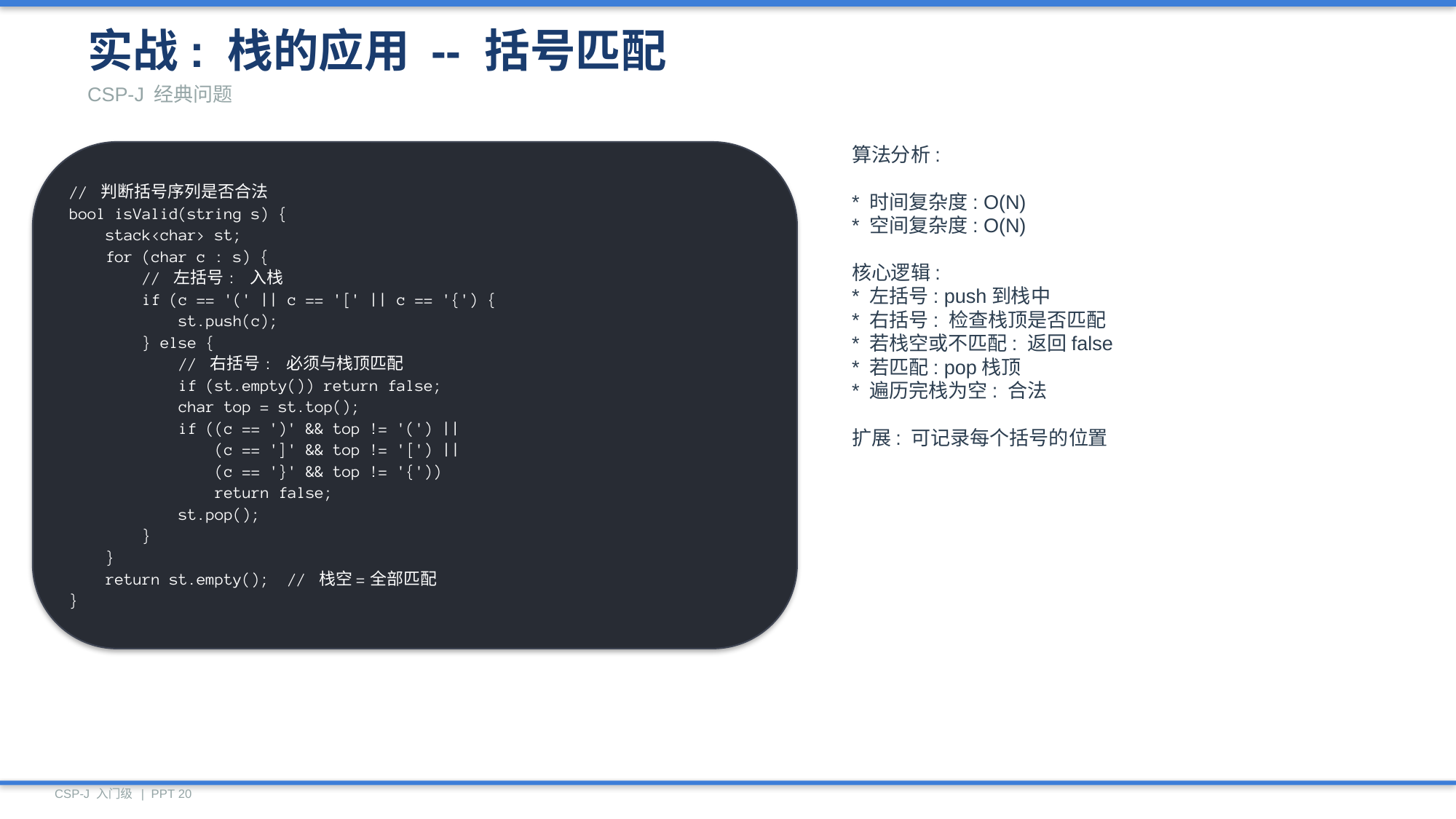

实战: 栈的应用 -- 括号匹配
CSP-J 经典问题
// 判断括号序列是否合法
bool isValid(string s) {
    stack<char> st;
    for (char c : s) {
        // 左括号: 入栈
        if (c == '(' || c == '[' || c == '{') {
            st.push(c);
        } else {
            // 右括号: 必须与栈顶匹配
            if (st.empty()) return false;
            char top = st.top();
            if ((c == ')' && top != '(') ||
                (c == ']' && top != '[') ||
                (c == '}' && top != '{'))
                return false;
            st.pop();
        }
    }
    return st.empty();  // 栈空=全部匹配
}
算法分析:
* 时间复杂度: O(N)
* 空间复杂度: O(N)
核心逻辑:
* 左括号: push到栈中
* 右括号: 检查栈顶是否匹配
* 若栈空或不匹配: 返回false
* 若匹配: pop栈顶
* 遍历完栈为空: 合法
扩展: 可记录每个括号的位置

CSP-J 入门级  |  PPT 20